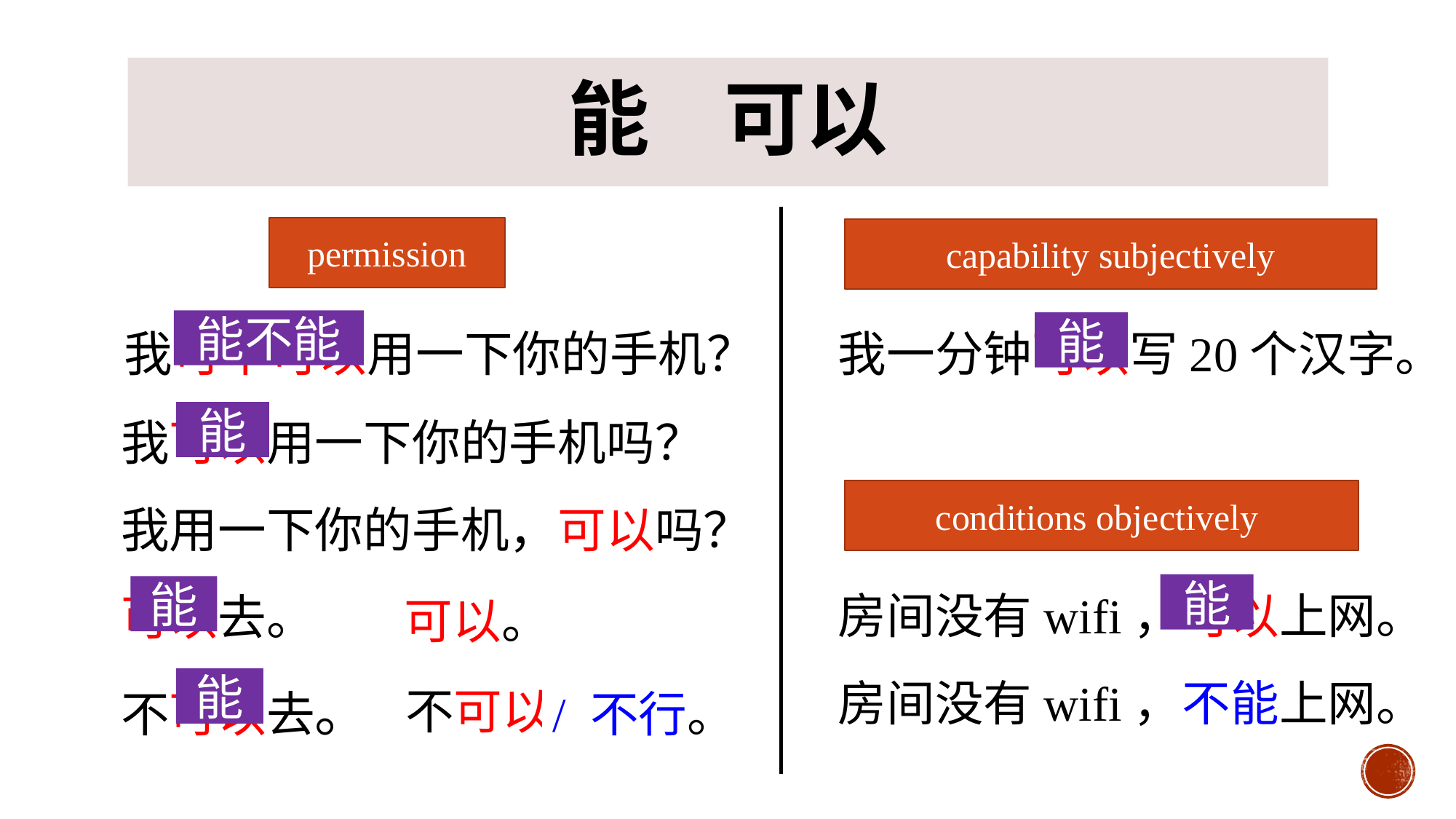

# 能    可以
permission
capability subjectively

我可不可以用一下你的手机？
我一分钟可以写20个汉字。

房间没有wifi，可以上网。
房间没有wifi，不能上网。
能不能
能
我可以用一下你的手机吗？
我用一下你的手机，可以吗？
可以去。
不可以去。
能
conditions objectively
可以。
能
能
不可以。
/ 不行。
能